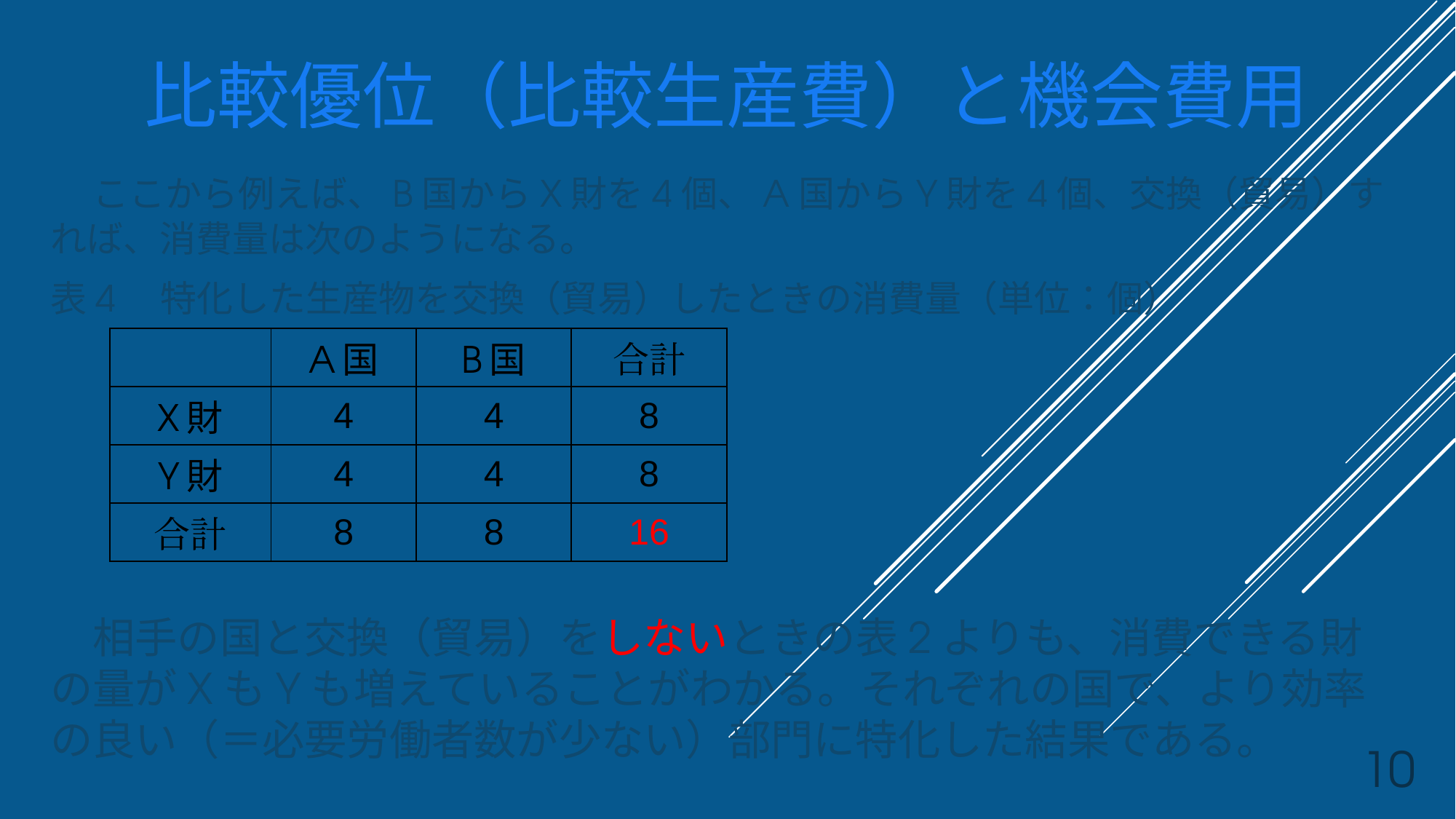

# 比較優位（比較生産費）と機会費用
　ここから例えば、B国からX財を4個、A国からY財を4個、交換（貿易）すれば、消費量は次のようになる。
表4　特化した生産物を交換（貿易）したときの消費量（単位：個）

　相手の国と交換（貿易）をしないときの表2よりも、消費できる財の量がXもYも増えていることがわかる。それぞれの国で、より効率の良い（＝必要労働者数が少ない）部門に特化した結果である。
|  | A国 | B国 | 合計 |
| --- | --- | --- | --- |
| X財 | 4 | 4 | 8 |
| Y財 | 4 | 4 | 8 |
| 合計 | 8 | 8 | 16 |
10